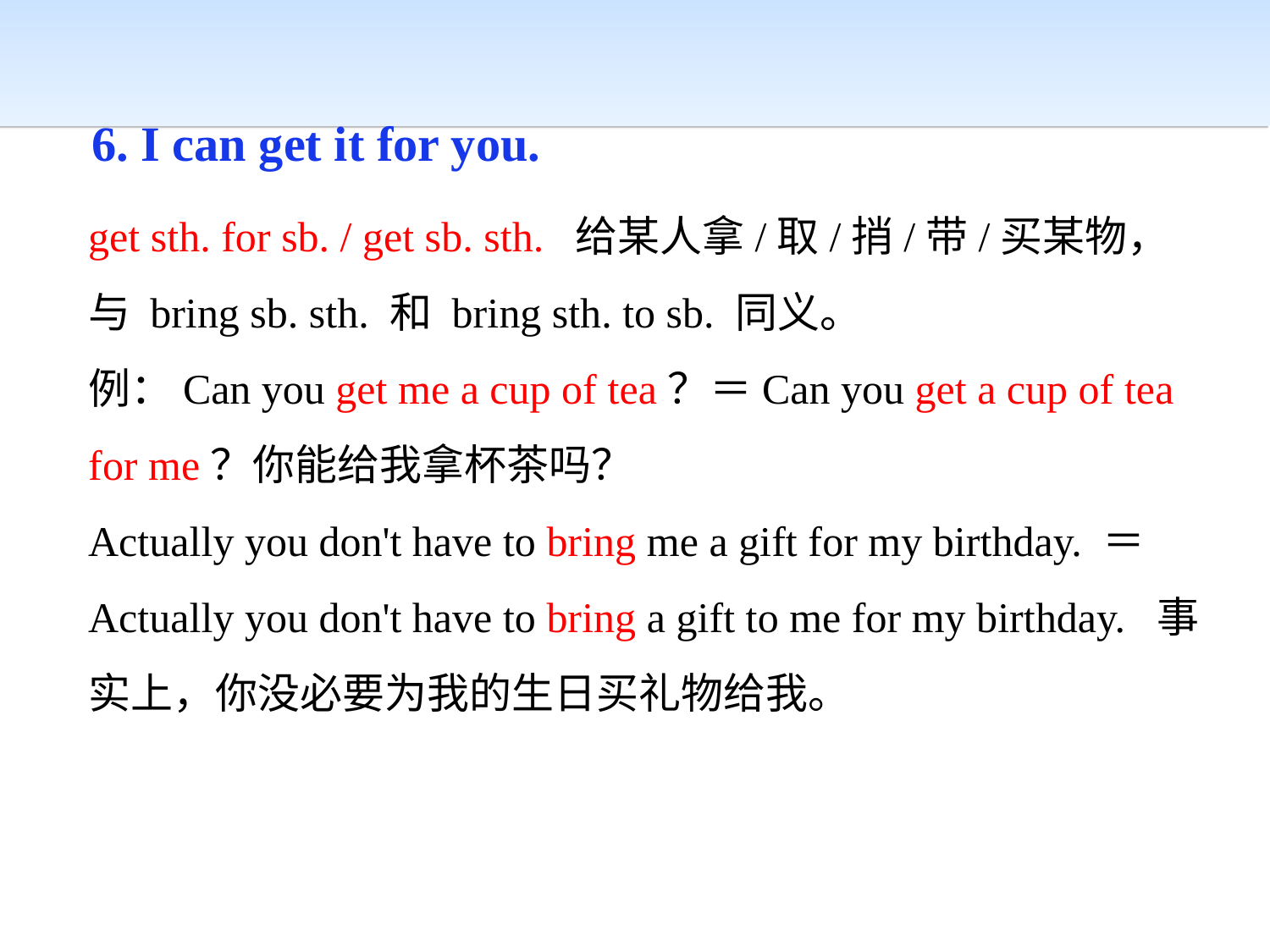

6. I can get it for you.
get sth. for sb. / get sb. sth.  给某人拿/取/捎/带/买某物，与 bring sb. sth. 和 bring sth. to sb. 同义。
例：Can you get me a cup of tea？＝Can you get a cup of tea for me？你能给我拿杯茶吗？
Actually you don't have to bring me a gift for my birthday. ＝ Actually you don't have to bring a gift to me for my birthday.  事实上，你没必要为我的生日买礼物给我。